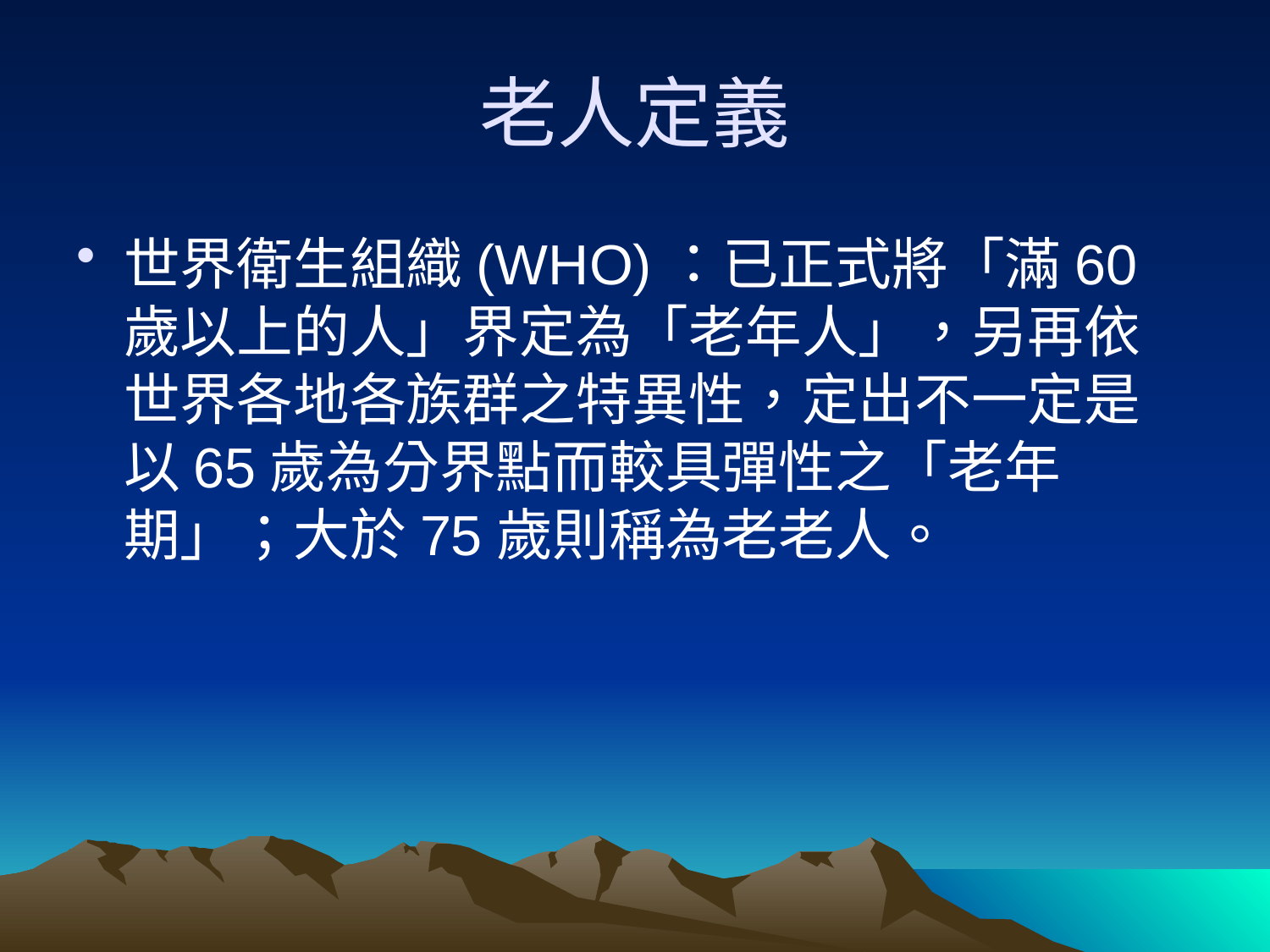

# 老人定義
世界衛生組織(WHO)：已正式將「滿60歲以上的人」界定為「老年人」，另再依世界各地各族群之特異性，定出不一定是以65歲為分界點而較具彈性之「老年期」；大於75歲則稱為老老人。